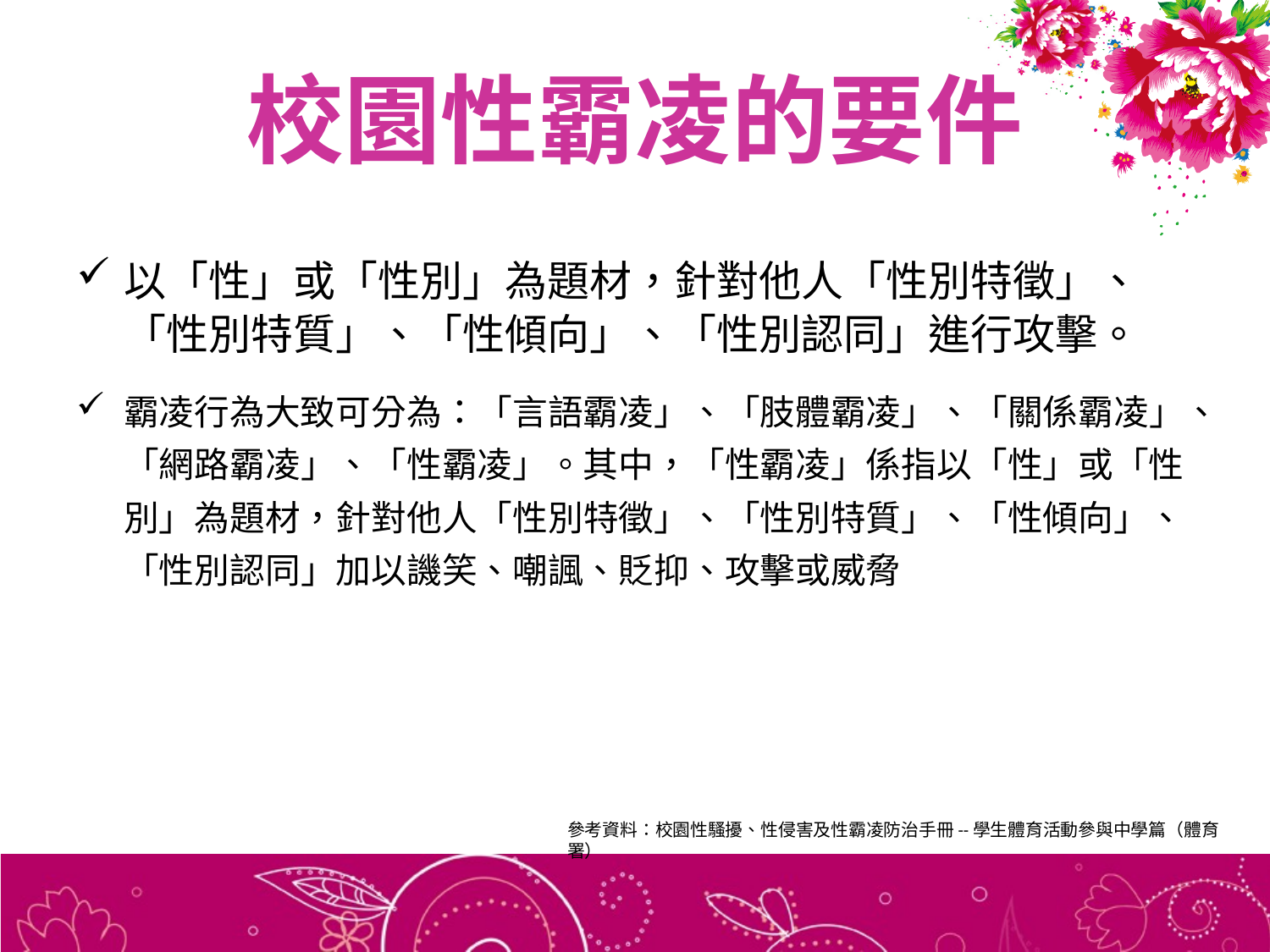

# 校園性霸凌的要件
以「性」或「性別」為題材，針對他人「性別特徵」、「性別特質」、「性傾向」、「性別認同」進行攻擊。
霸凌行為大致可分為：「言語霸凌」、「肢體霸凌」、「關係霸凌」、「網路霸凌」、「性霸凌」。其中，「性霸凌」係指以「性」或「性別」為題材，針對他人「性別特徵」、「性別特質」、「性傾向」、「性別認同」加以譏笑、嘲諷、貶抑、攻擊或威脅
參考資料：校園性騷擾、性侵害及性霸凌防治手冊--學生體育活動參與中學篇（體育署）